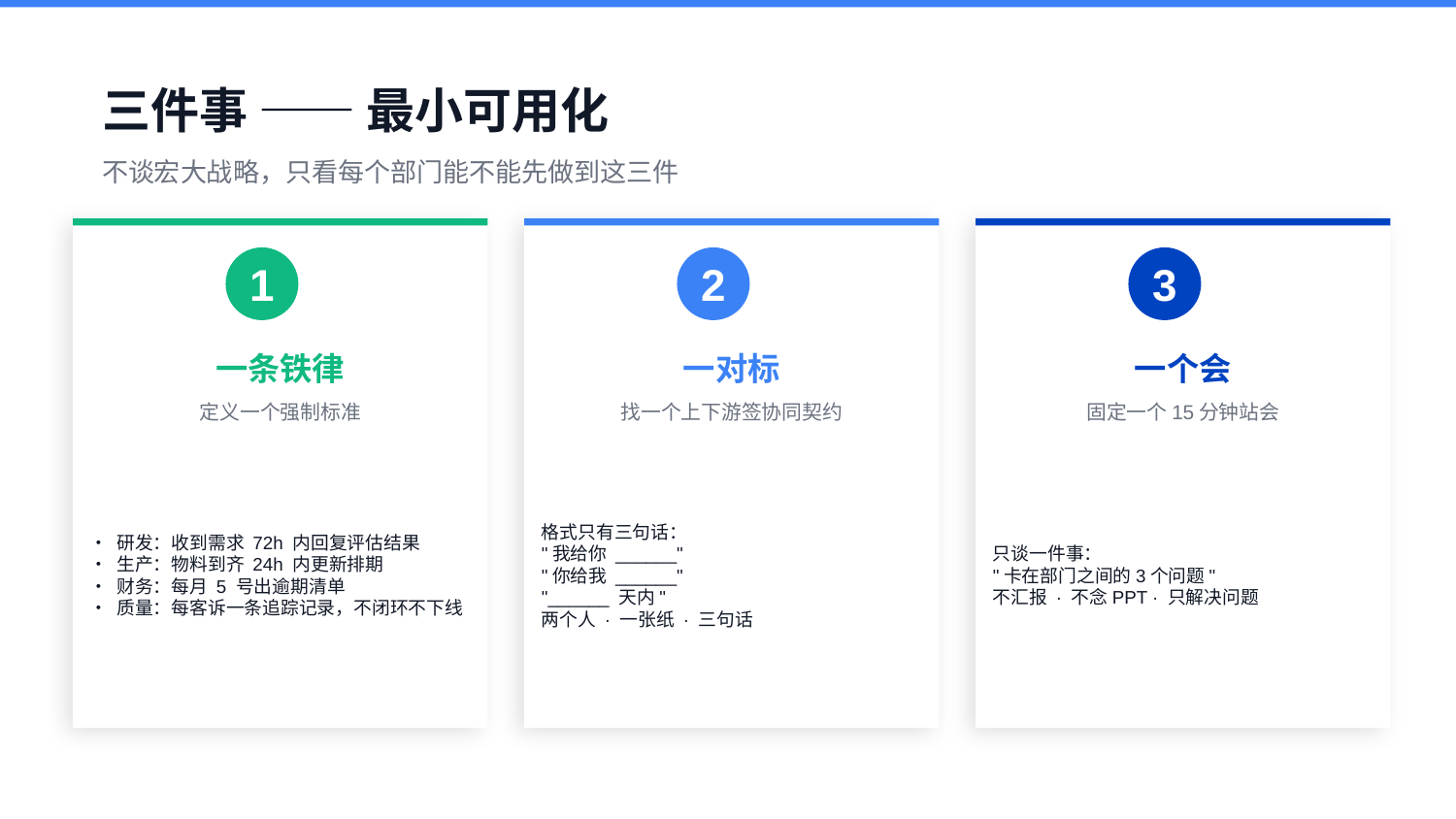

三件事 —— 最小可用化
不谈宏大战略，只看每个部门能不能先做到这三件

1

2

3
一条铁律
一对标
一个会
定义一个强制标准
找一个上下游签协同契约
固定一个15分钟站会
• 研发：收到需求 72h 内回复评估结果
• 生产：物料到齐 24h 内更新排期
• 财务：每月 5 号出逾期清单
• 质量：每客诉一条追踪记录，不闭环不下线
格式只有三句话：
"我给你 ______"
"你给我 ______"
"______ 天内"
两个人 · 一张纸 · 三句话
只谈一件事：
"卡在部门之间的3个问题"
不汇报 · 不念PPT · 只解决问题